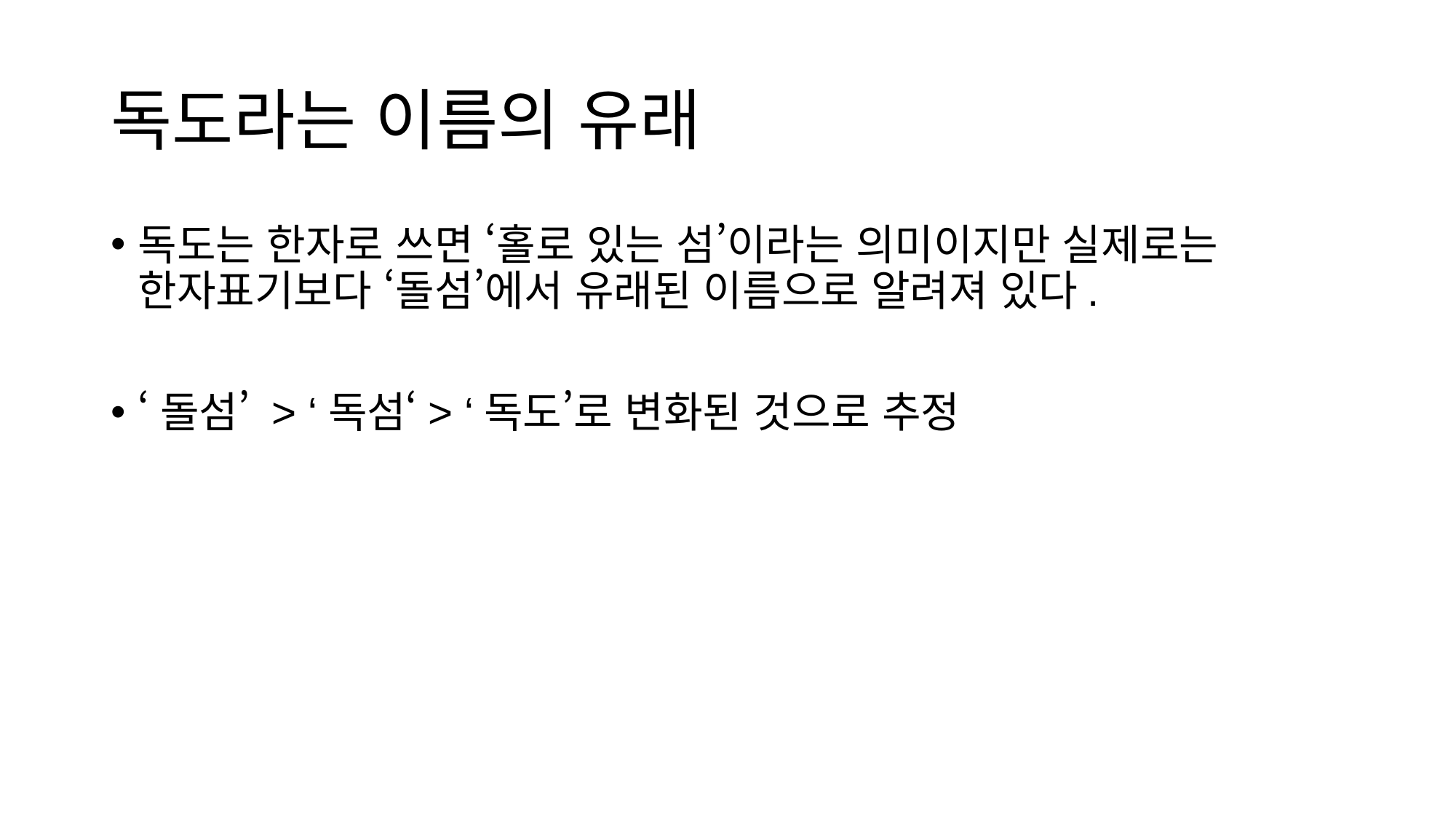

# 독도라는 이름의 유래
독도는 한자로 쓰면 ‘홀로 있는 섬’이라는 의미이지만 실제로는 한자표기보다 ‘돌섬’에서 유래된 이름으로 알려져 있다.

‘돌섬’ > ‘독섬‘> ‘독도’로 변화된 것으로 추정